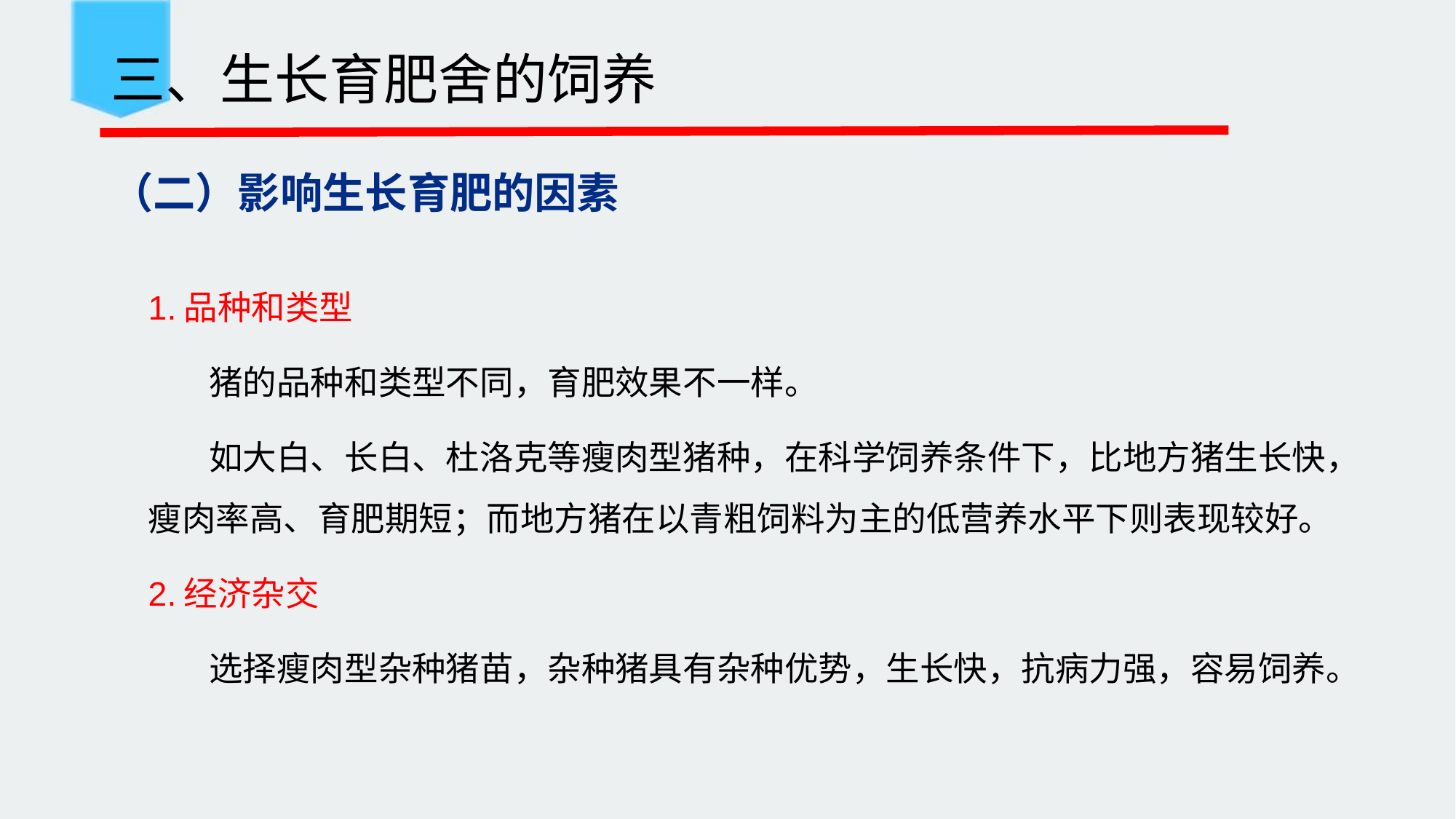

三、生长育肥舍的饲养
（二）影响生长育肥的因素
1.品种和类型
       猪的品种和类型不同，育肥效果不一样。
       如大白、长白、杜洛克等瘦肉型猪种，在科学饲养条件下，比地方猪生长快，瘦肉率高、育肥期短；而地方猪在以青粗饲料为主的低营养水平下则表现较好。
2.经济杂交
       选择瘦肉型杂种猪苗，杂种猪具有杂种优势，生长快，抗病力强，容易饲养。